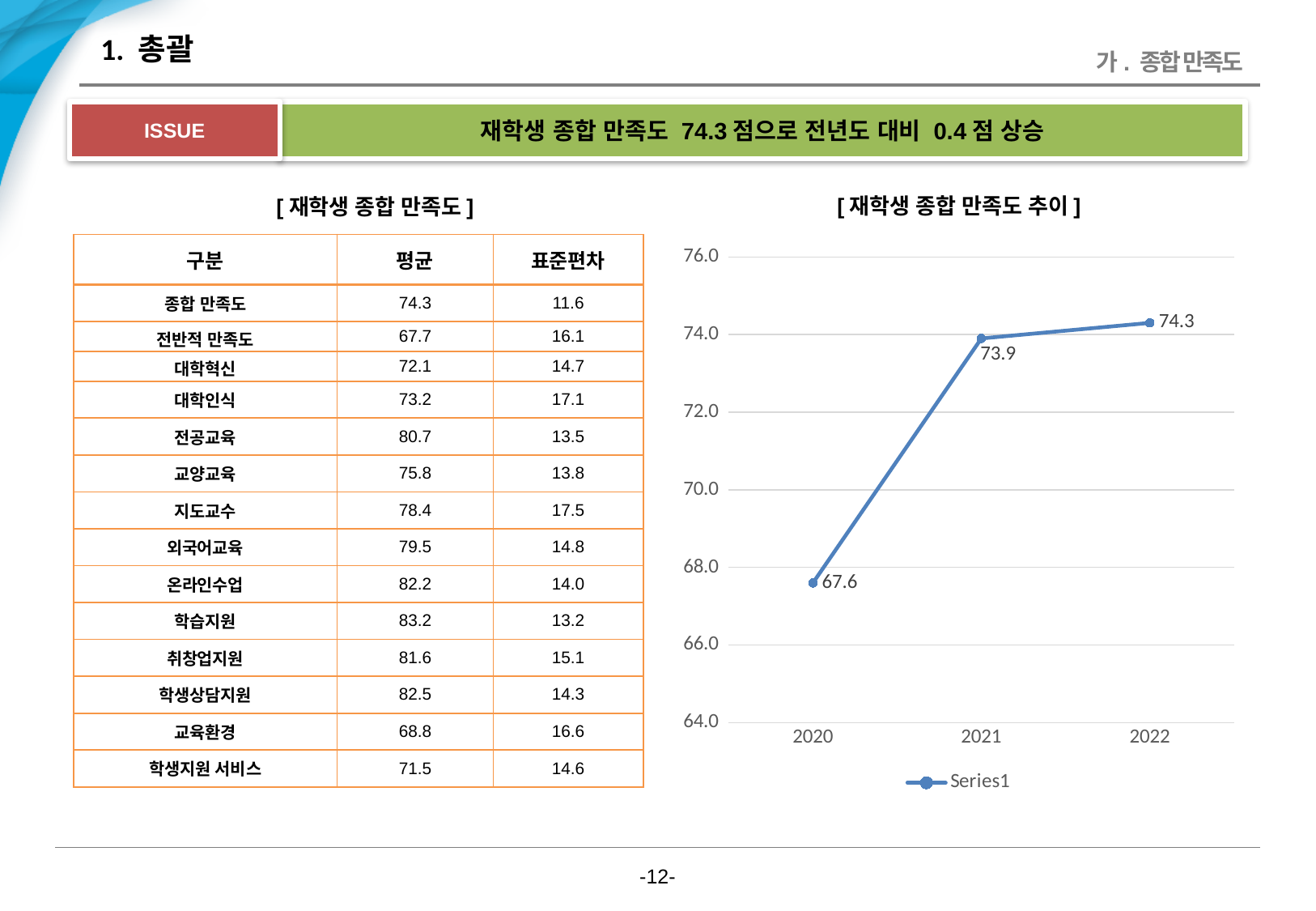

# 1. 총괄
가. 종합 만족도
재학생 종합 만족도 74.3점으로 전년도 대비 0.4점 상승
ISSUE
[재학생 종합 만족도 추이]
[재학생 종합 만족도]
| 구분 | 평균 | 표준편차 |
| --- | --- | --- |
| 종합 만족도 | 74.3 | 11.6 |
| 전반적 만족도 | 67.7 | 16.1 |
| 대학혁신 | 72.1 | 14.7 |
| 대학인식 | 73.2 | 17.1 |
| 전공교육 | 80.7 | 13.5 |
| 교양교육 | 75.8 | 13.8 |
| 지도교수 | 78.4 | 17.5 |
| 외국어교육 | 79.5 | 14.8 |
| 온라인수업 | 82.2 | 14.0 |
| 학습지원 | 83.2 | 13.2 |
| 취창업지원 | 81.6 | 15.1 |
| 학생상담지원 | 82.5 | 14.3 |
| 교육환경 | 68.8 | 16.6 |
| 학생지원 서비스 | 71.5 | 14.6 |

### Chart

| Category |  |
|---|---|
| 2020 | 67.6 |
| 2021 | 73.9 |
| 2022 | 74.3 |
-12-